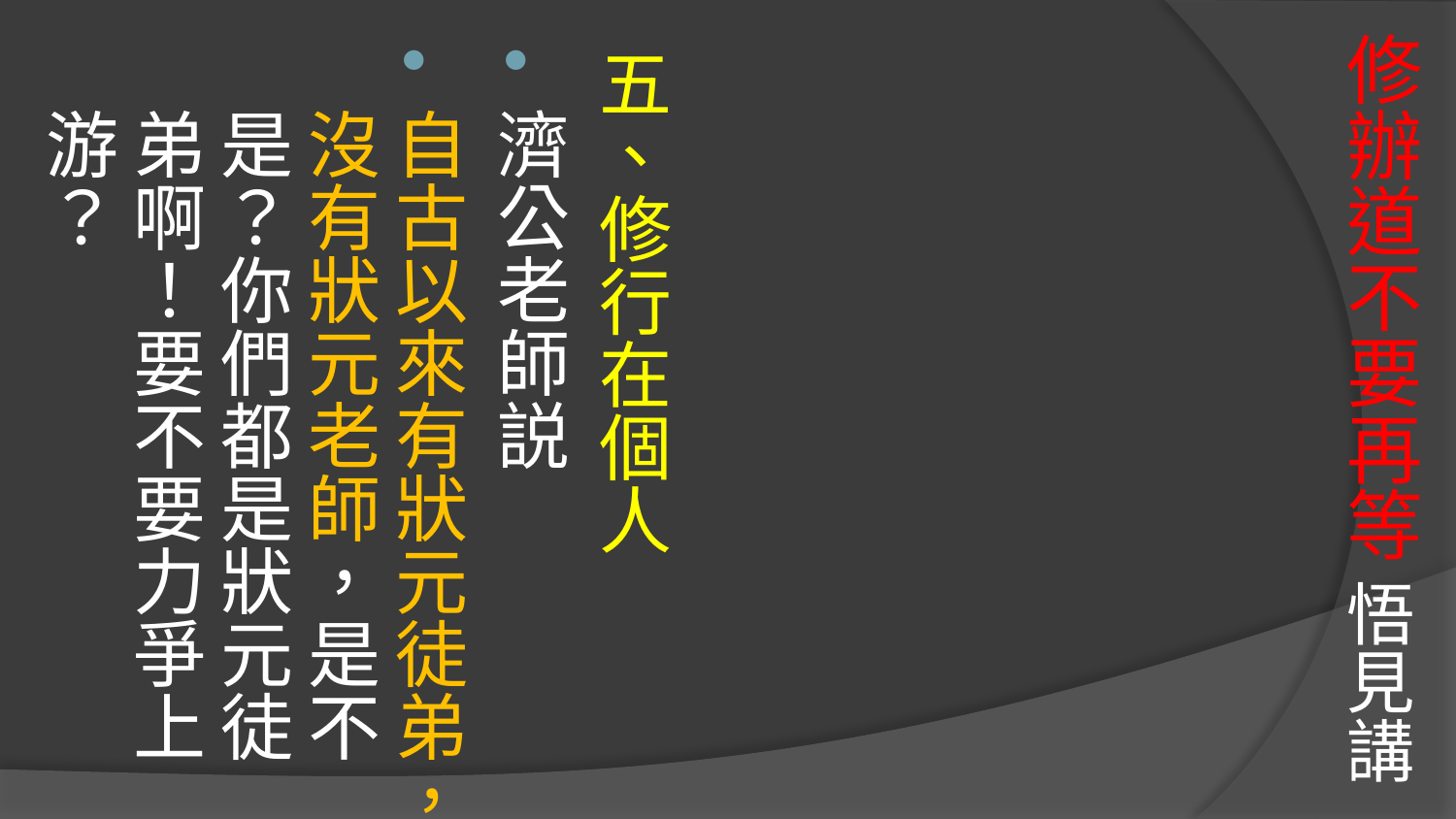

# 修辦道不要再等 悟見講
五、修行在個人
濟公老師説
自古以來有狀元徒弟，沒有狀元老師，是不是？你們都是狀元徒弟啊！要不要力爭上游？